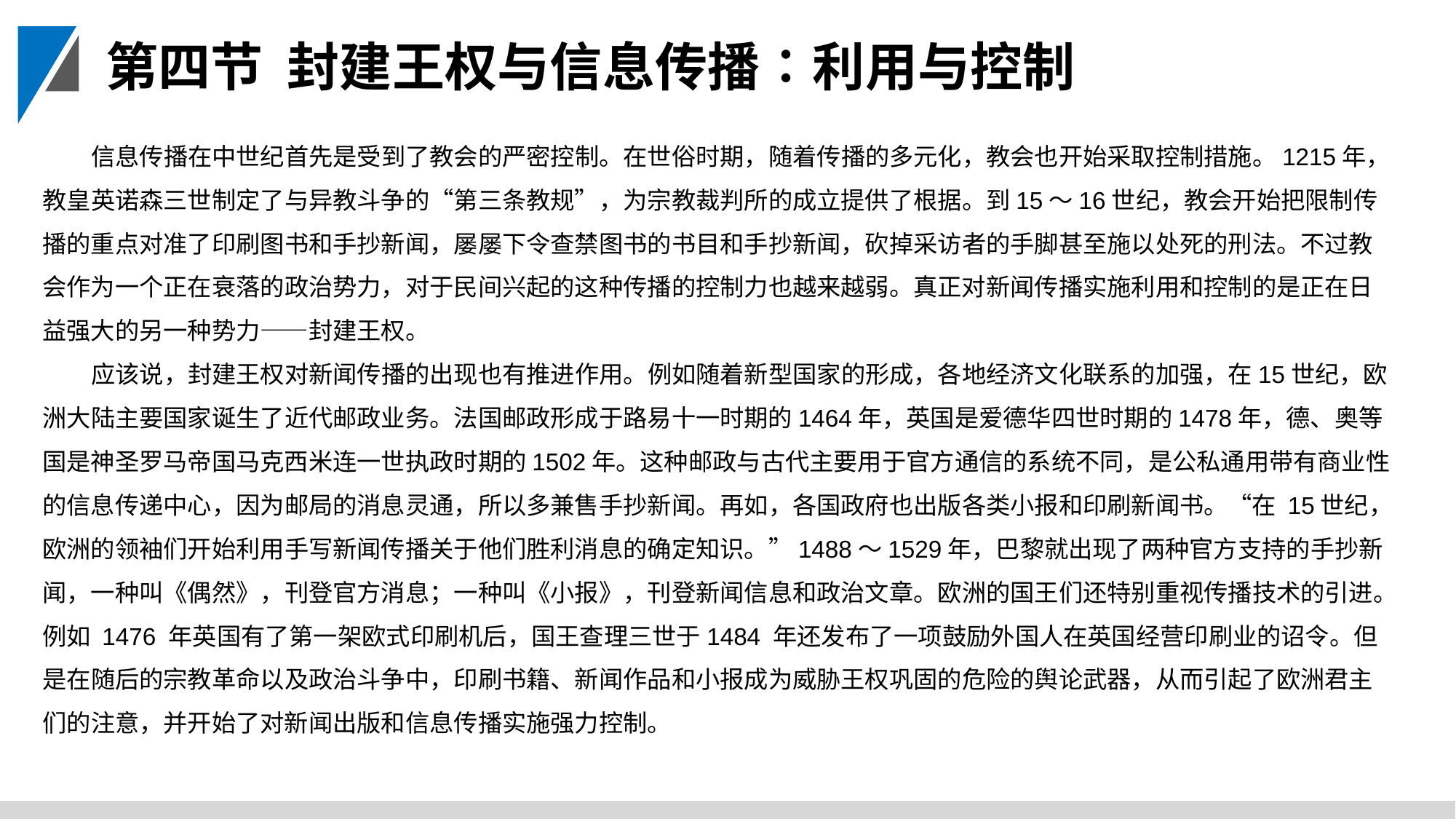

第四节  封建王权与信息传播∶利用与控制
信息传播在中世纪首先是受到了教会的严密控制。在世俗时期，随着传播的多元化，教会也开始采取控制措施。1215年，教皇英诺森三世制定了与异教斗争的“第三条教规”，为宗教裁判所的成立提供了根据。到15～16世纪，教会开始把限制传播的重点对准了印刷图书和手抄新闻，屡屡下令查禁图书的书目和手抄新闻，砍掉采访者的手脚甚至施以处死的刑法。不过教会作为一个正在衰落的政治势力，对于民间兴起的这种传播的控制力也越来越弱。真正对新闻传播实施利用和控制的是正在日益强大的另一种势力——封建王权。
应该说，封建王权对新闻传播的出现也有推进作用。例如随着新型国家的形成，各地经济文化联系的加强，在15世纪，欧洲大陆主要国家诞生了近代邮政业务。法国邮政形成于路易十一时期的1464年，英国是爱德华四世时期的1478年，德、奥等国是神圣罗马帝国马克西米连一世执政时期的1502年。这种邮政与古代主要用于官方通信的系统不同，是公私通用带有商业性的信息传递中心，因为邮局的消息灵通，所以多兼售手抄新闻。再如，各国政府也出版各类小报和印刷新闻书。“在 15世纪，欧洲的领袖们开始利用手写新闻传播关于他们胜利消息的确定知识。”1488～1529年，巴黎就出现了两种官方支持的手抄新闻，一种叫《偶然》，刊登官方消息；一种叫《小报》，刊登新闻信息和政治文章。欧洲的国王们还特别重视传播技术的引进。例如 1476 年英国有了第一架欧式印刷机后，国王查理三世于1484 年还发布了一项鼓励外国人在英国经营印刷业的诏令。但是在随后的宗教革命以及政治斗争中，印刷书籍、新闻作品和小报成为威胁王权巩固的危险的舆论武器，从而引起了欧洲君主们的注意，并开始了对新闻出版和信息传播实施强力控制。